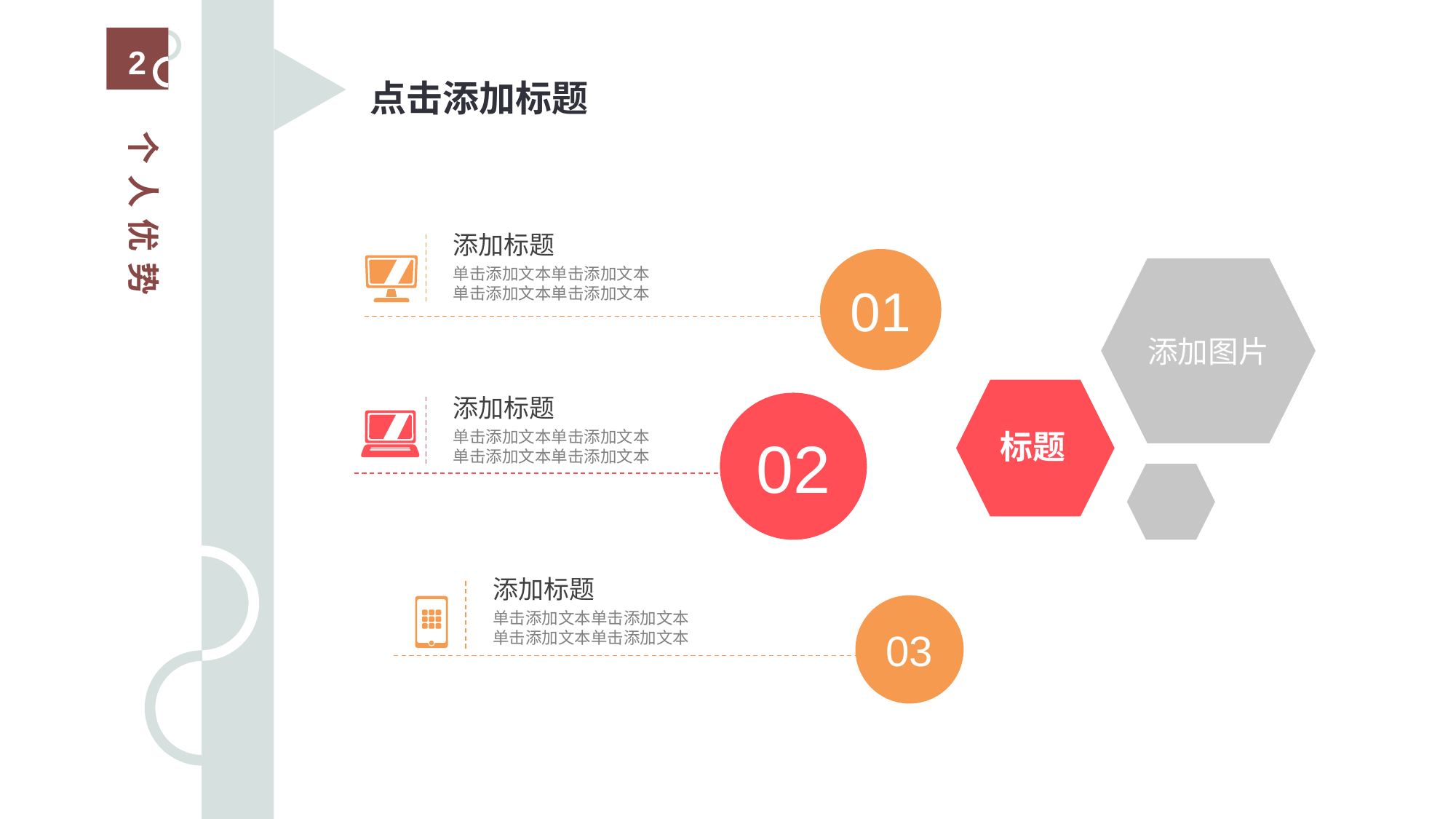

2

个人优势
点击添加标题

添加标题
单击添加文本单击添加文本
单击添加文本单击添加文本

01
添加图片

添加标题
单击添加文本单击添加文本
单击添加文本单击添加文本

02
标题

添加标题
单击添加文本单击添加文本
单击添加文本单击添加文本

03